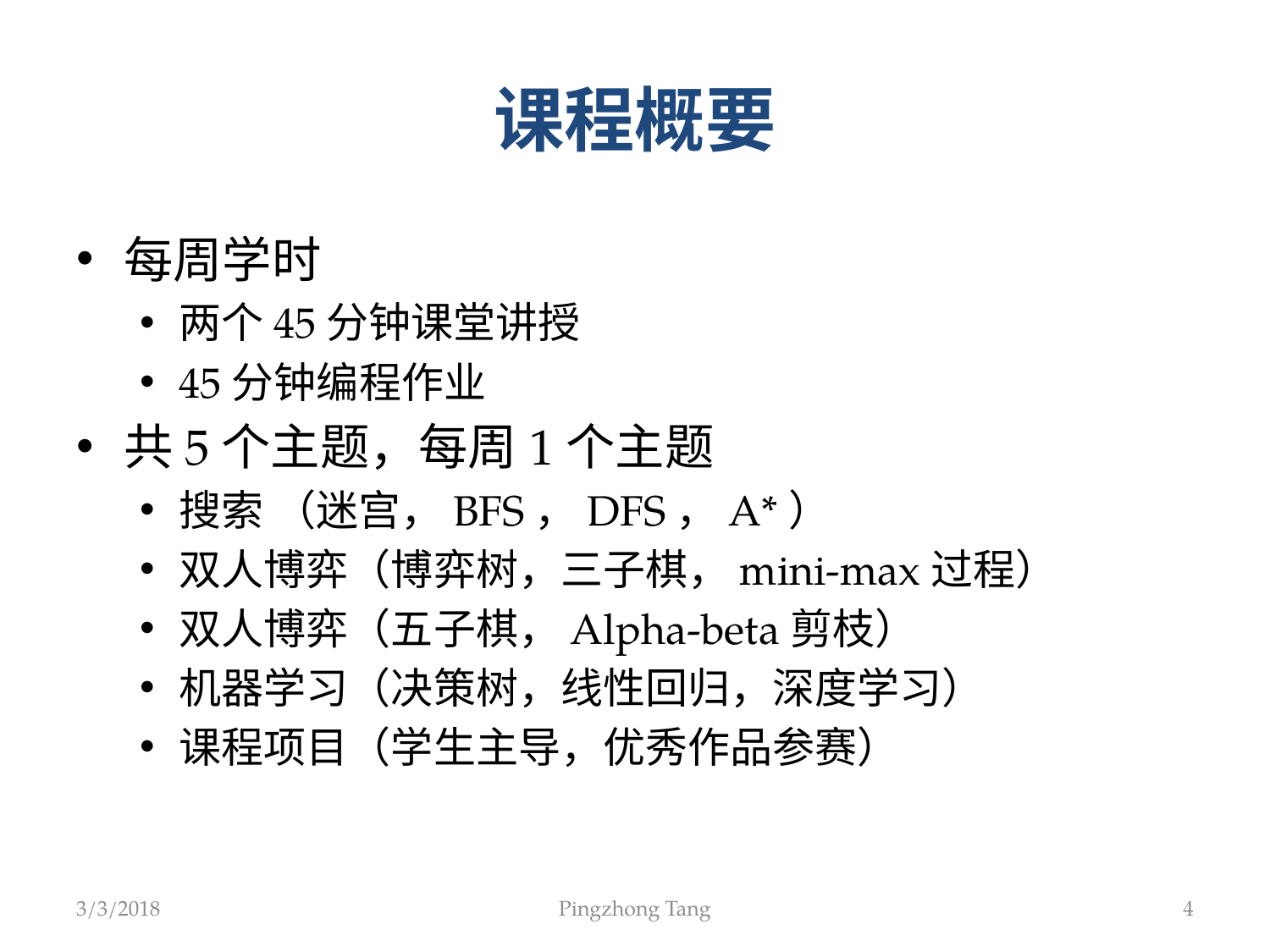

# 课程概要
每周学时
两个45分钟课堂讲授
45分钟编程作业
共5个主题，每周1个主题
搜索 （迷宫，BFS，DFS，A*）
双人博弈（博弈树，三子棋，mini-max过程）
双人博弈（五子棋，Alpha-beta剪枝）
机器学习（决策树，线性回归，深度学习）
课程项目（学生主导，优秀作品参赛）

3/3/2018
Pingzhong Tang
4